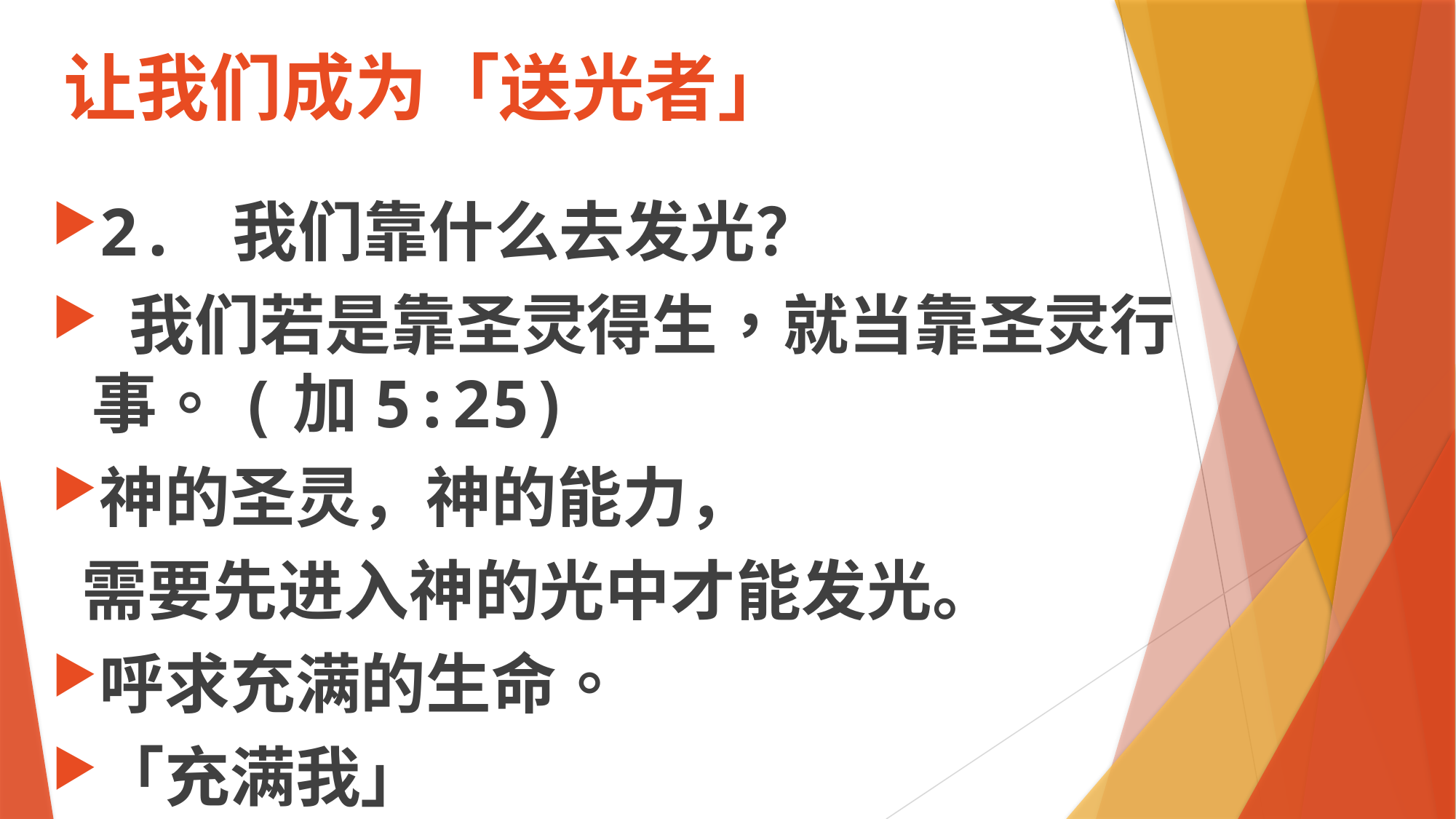

# 让我们成为「送光者」
2. 我们靠什么去发光？
 我们若是靠圣灵得生，就当靠圣灵行事。(加5:25)
神的圣灵，神的能力，
 需要先进入神的光中才能发光。
呼求充满的生命。
「充满我」